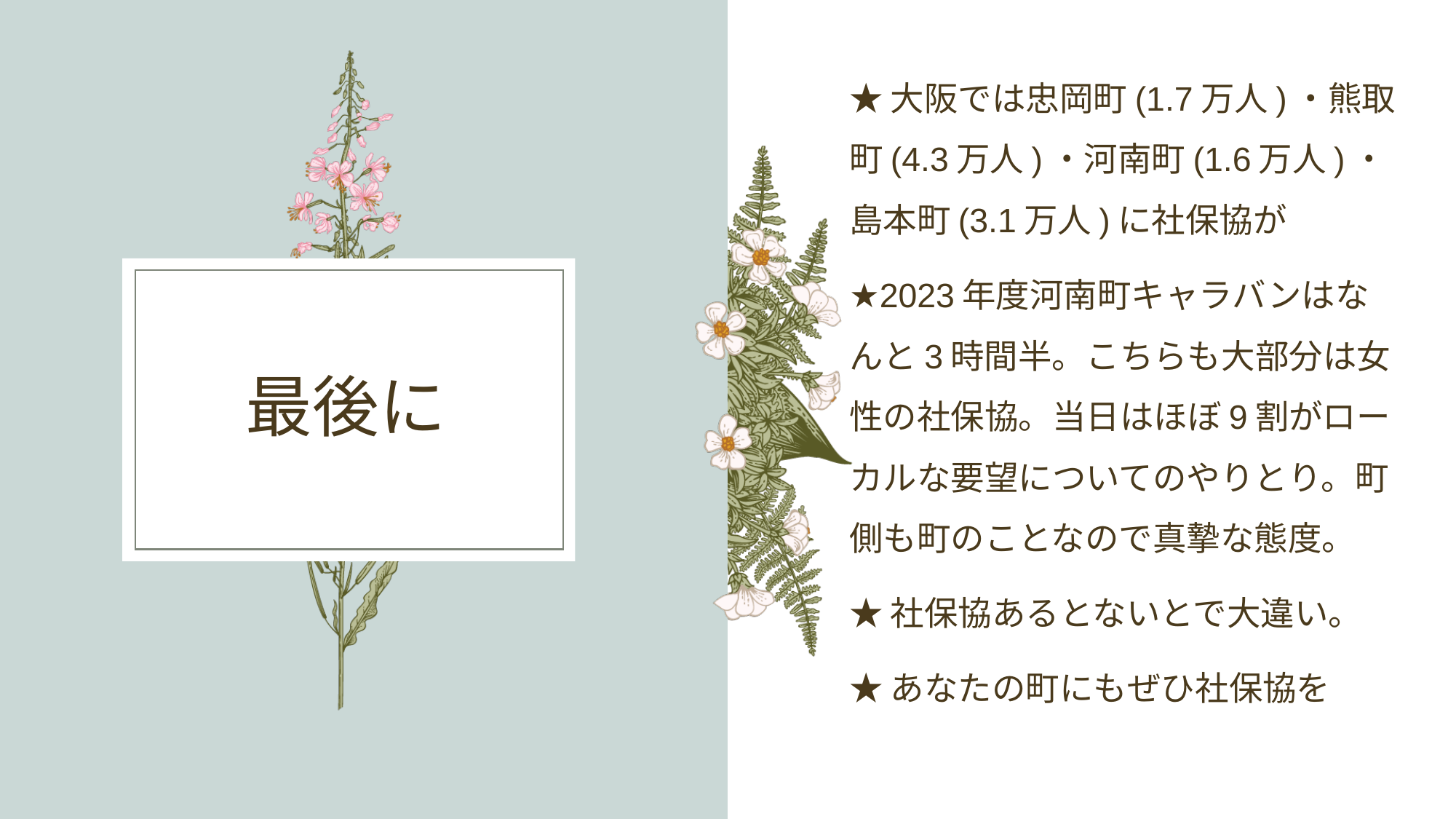

★大阪では忠岡町(1.7万人)・熊取町(4.3万人)・河南町(1.6万人)・島本町(3.1万人)に社保協が
★2023年度河南町キャラバンはなんと3時間半。こちらも大部分は女性の社保協。当日はほぼ9割がローカルな要望についてのやりとり。町側も町のことなので真摯な態度。
★社保協あるとないとで大違い。
★あなたの町にもぜひ社保協を
# 最後に